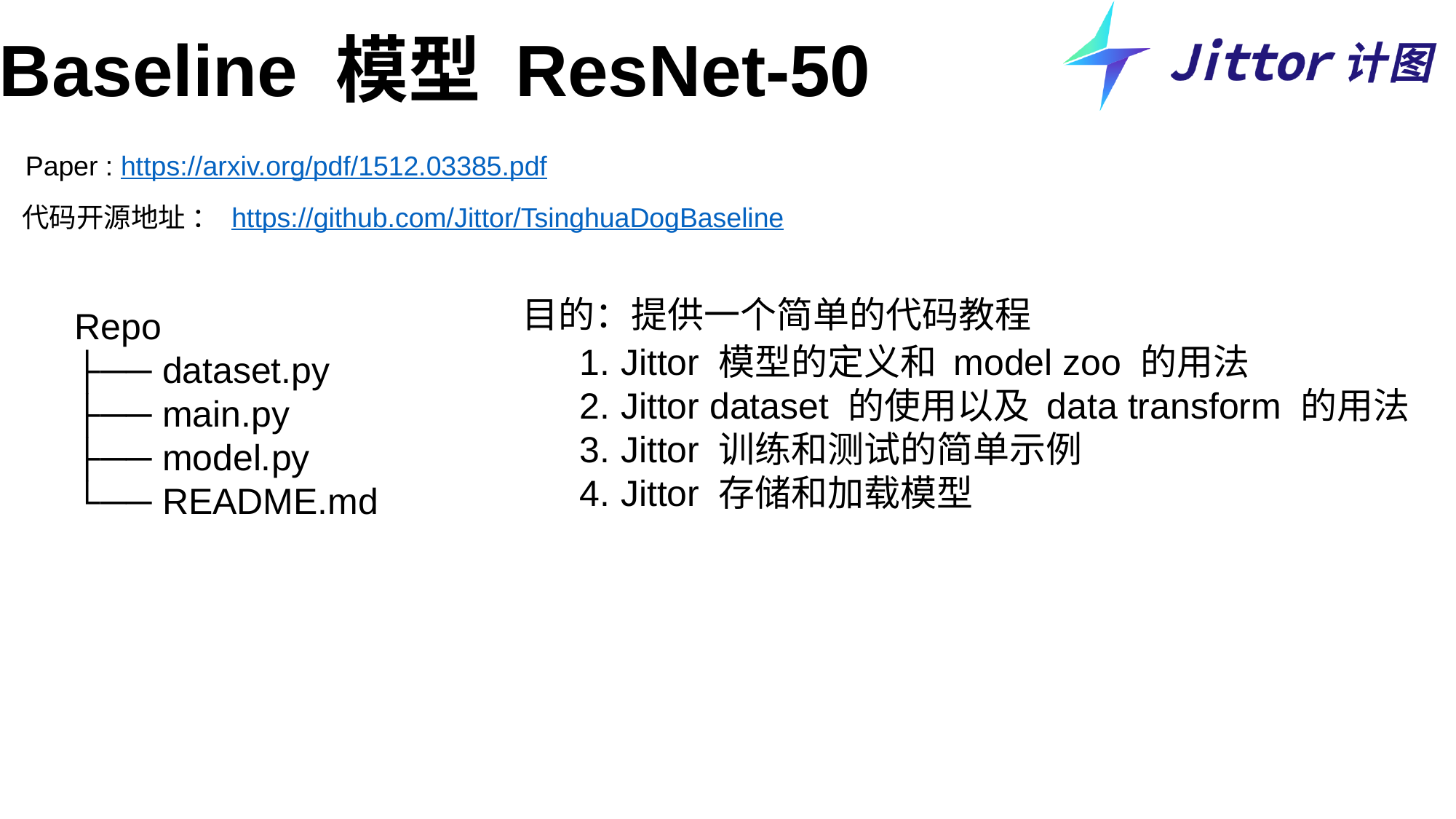

Baseline 模型 ResNet-50
Paper : https://arxiv.org/pdf/1512.03385.pdf
代码开源地址 ： https://github.com/Jittor/TsinghuaDogBaseline
目的：提供一个简单的代码教程
Repo
├── dataset.py
├── main.py
├── model.py
└── README.md
Jittor 模型的定义和 model zoo 的用法
Jittor dataset 的使用以及 data transform 的用法
Jittor 训练和测试的简单示例
Jittor 存储和加载模型